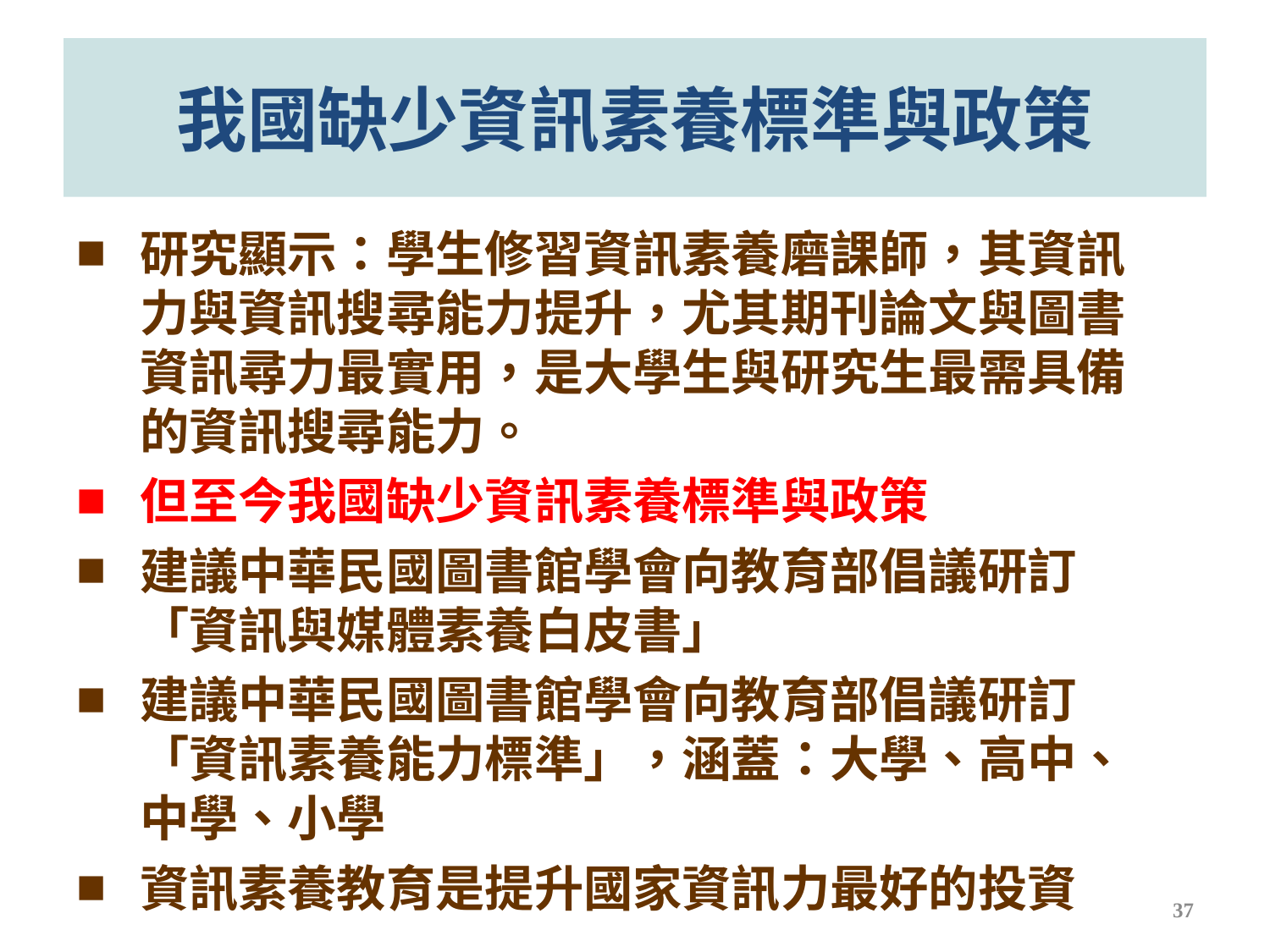

# 我國缺少資訊素養標準與政策
研究顯示：學生修習資訊素養磨課師，其資訊力與資訊搜尋能力提升，尤其期刊論文與圖書資訊尋力最實用，是大學生與研究生最需具備的資訊搜尋能力。
但至今我國缺少資訊素養標準與政策
建議中華民國圖書館學會向教育部倡議研訂「資訊與媒體素養白皮書」
建議中華民國圖書館學會向教育部倡議研訂「資訊素養能力標準」，涵蓋：大學、高中、中學、小學
資訊素養教育是提升國家資訊力最好的投資
37